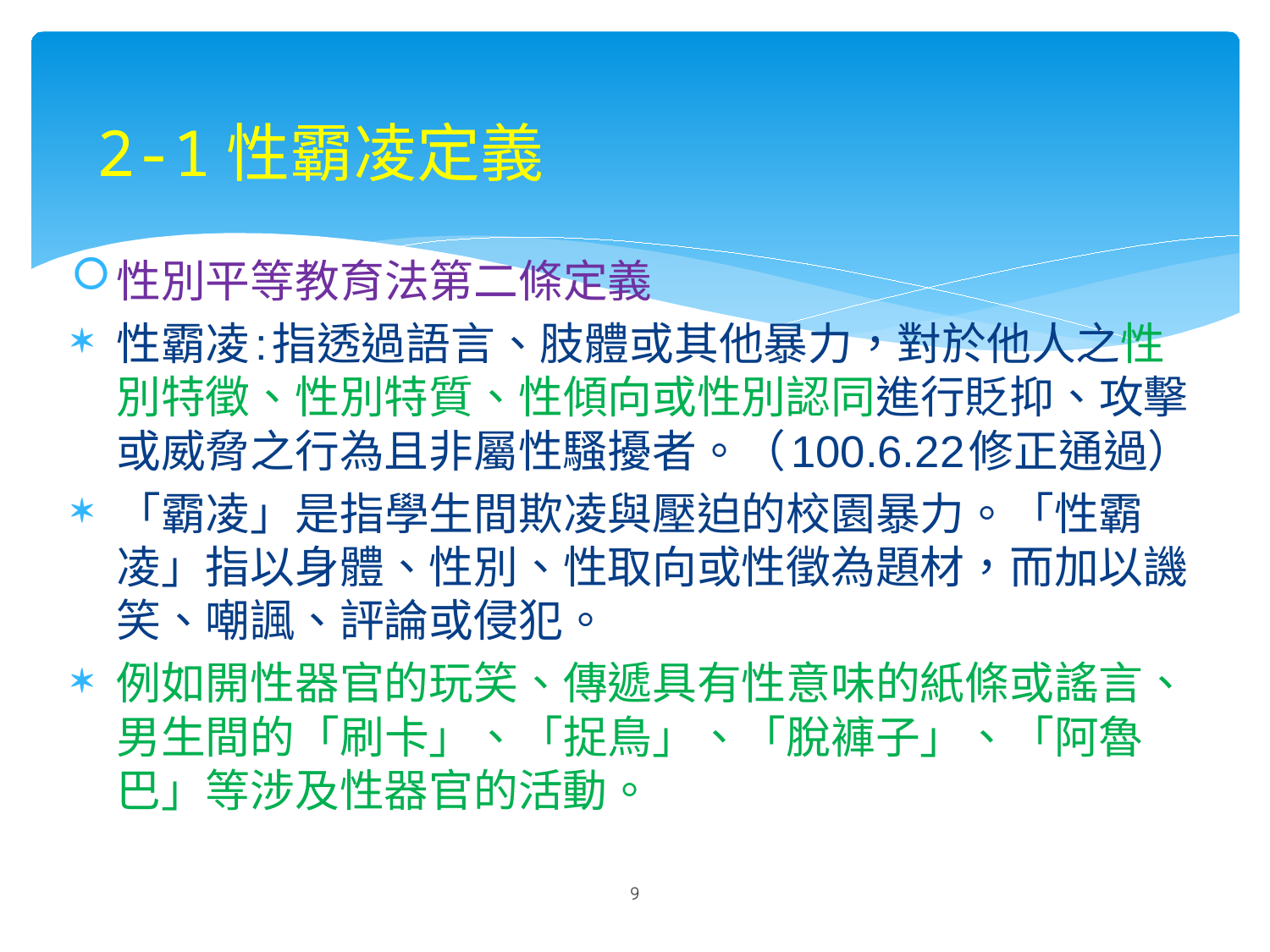

2-1性霸凌定義
性別平等教育法第二條定義
性霸凌:指透過語言、肢體或其他暴力，對於他人之性別特徵、性別特質、性傾向或性別認同進行貶抑、攻擊或威脅之行為且非屬性騷擾者。（100.6.22修正通過）
「霸凌」是指學生間欺凌與壓迫的校園暴力。「性霸凌」指以身體、性別、性取向或性徵為題材，而加以譏笑、嘲諷、評論或侵犯。
例如開性器官的玩笑、傳遞具有性意味的紙條或謠言、男生間的「刷卡」、「捉鳥」、「脫褲子」、「阿魯巴」等涉及性器官的活動。
9